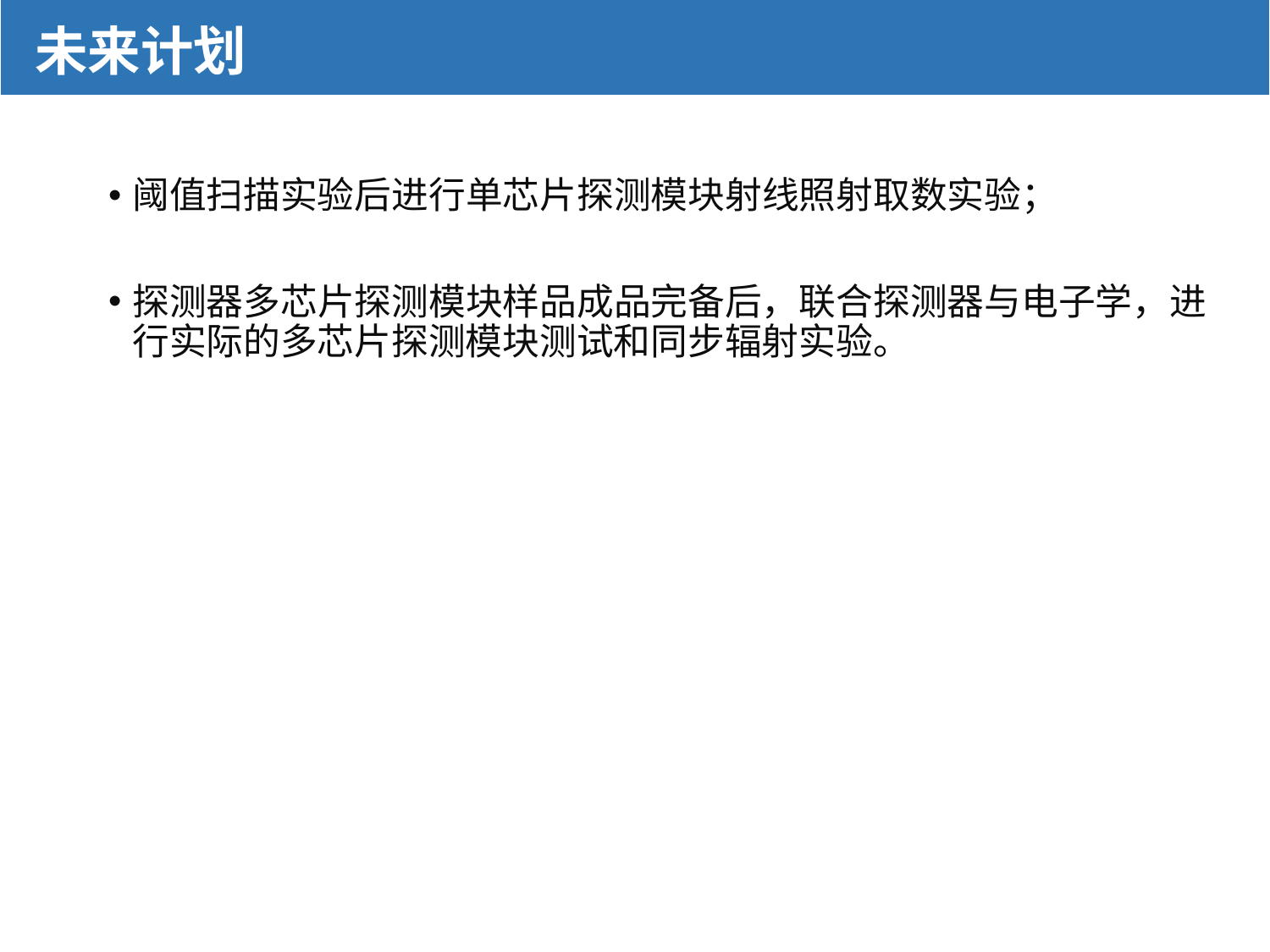

# 未来计划
阈值扫描实验后进行单芯片探测模块射线照射取数实验；

探测器多芯片探测模块样品成品完备后，联合探测器与电子学，进行实际的多芯片探测模块测试和同步辐射实验。
18